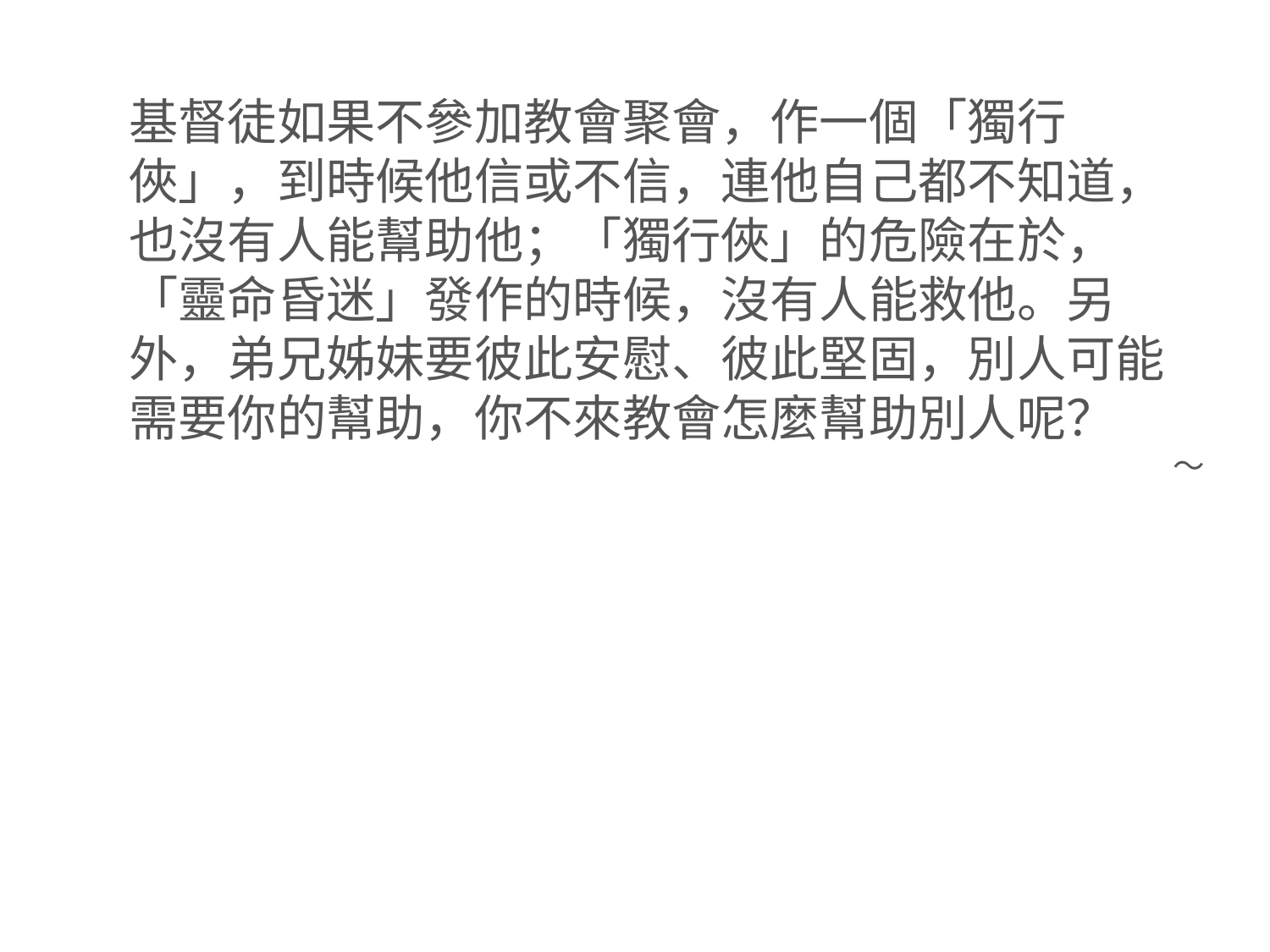

基督徒如果不參加教會聚會，作一個「獨行俠」，到時候他信或不信，連他自己都不知道，也沒有人能幫助他；「獨行俠」的危險在於，「靈命昏迷」發作的時候，沒有人能救他。另外，弟兄姊妹要彼此安慰、彼此堅固，別人可能需要你的幫助，你不來教會怎麼幫助別人呢？
～